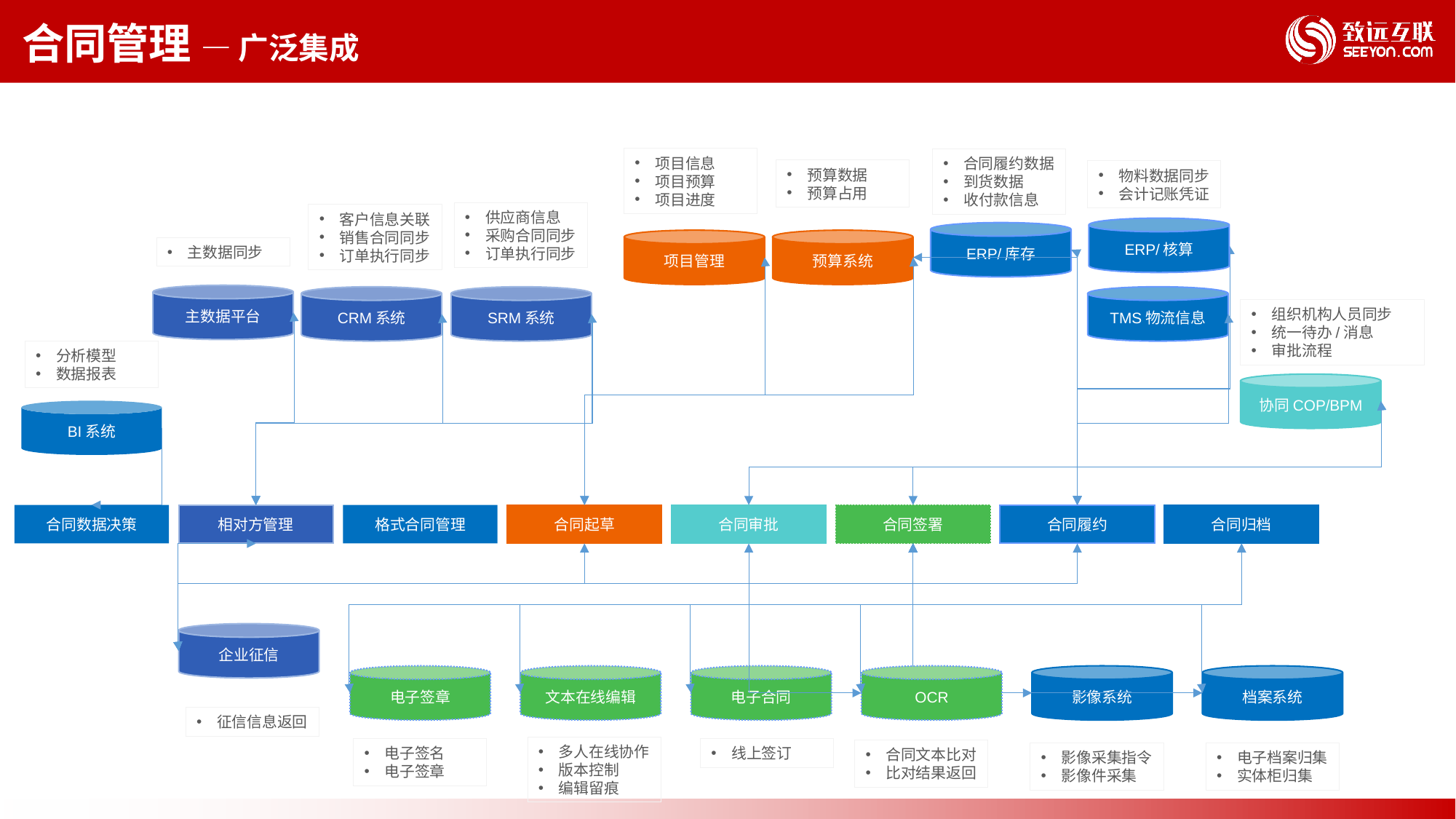

合同管理 — 广泛集成
项目信息
项目预算
项目进度
合同履约数据
到货数据
收付款信息
预算数据
预算占用
物料数据同步
会计记账凭证
供应商信息
采购合同同步
订单执行同步
客户信息关联
销售合同同步
订单执行同步
ERP/核算
ERP/库存
项目管理
预算系统
主数据同步
主数据平台
CRM系统
SRM系统
TMS物流信息
组织机构人员同步
统一待办/消息
审批流程
分析模型
数据报表
协同COP/BPM
BI系统
合同数据决策
相对方管理
格式合同管理
合同起草
合同审批
合同签署
合同履约
合同归档
企业征信
电子签章
文本在线编辑
电子合同
OCR
影像系统
档案系统
征信信息返回
多人在线协作
版本控制
编辑留痕
电子签名
电子签章
线上签订
合同文本比对
比对结果返回
影像采集指令
影像件采集
电子档案归集
实体柜归集